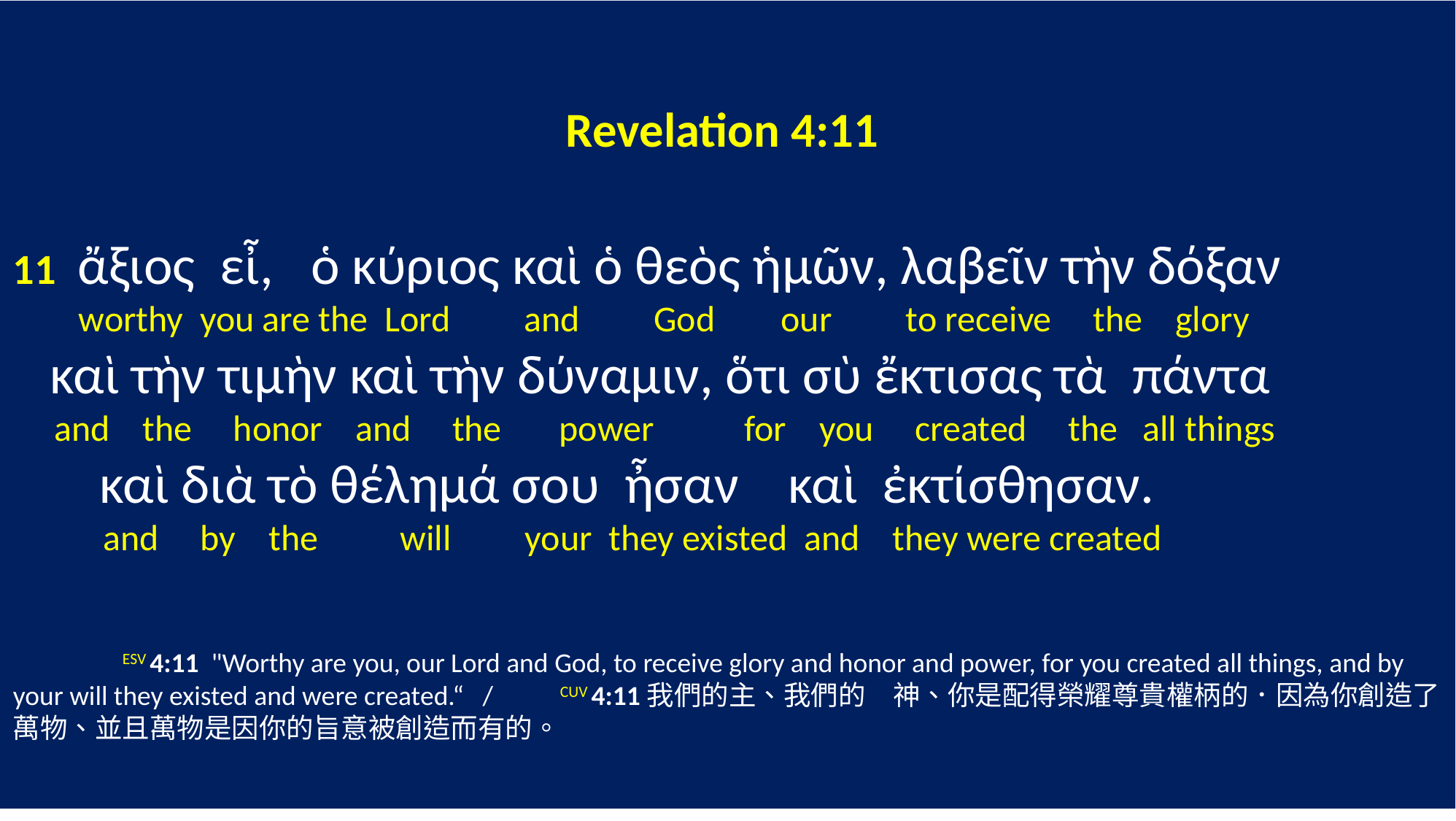

Revelation 4:11

11  ἄξιος  εἶ,   ὁ κύριος καὶ ὁ θεὸς ἡμῶν, λαβεῖν τὴν δόξαν
        worthy  you are the  Lord         and         God        our         to receive     the    glory
   καὶ τὴν τιμὴν καὶ τὴν δύναμιν, ὅτι σὺ ἔκτισας τὰ  πάντα
     and    the     honor    and     the       power           for    you     created     the   all things
       καὶ διὰ τὸ θέλημά σου  ἦσαν    καὶ  ἐκτίσθησαν.
           and     by    the          will         your  they existed  and    they were created

	ESV 4:11  "Worthy are you, our Lord and God, to receive glory and honor and power, for you created all things, and by your will they existed and were created.“   / 	CUV 4:11我們的主、我們的　神、你是配得榮耀尊貴權柄的．因為你創造了萬物、並且萬物是因你的旨意被創造而有的。